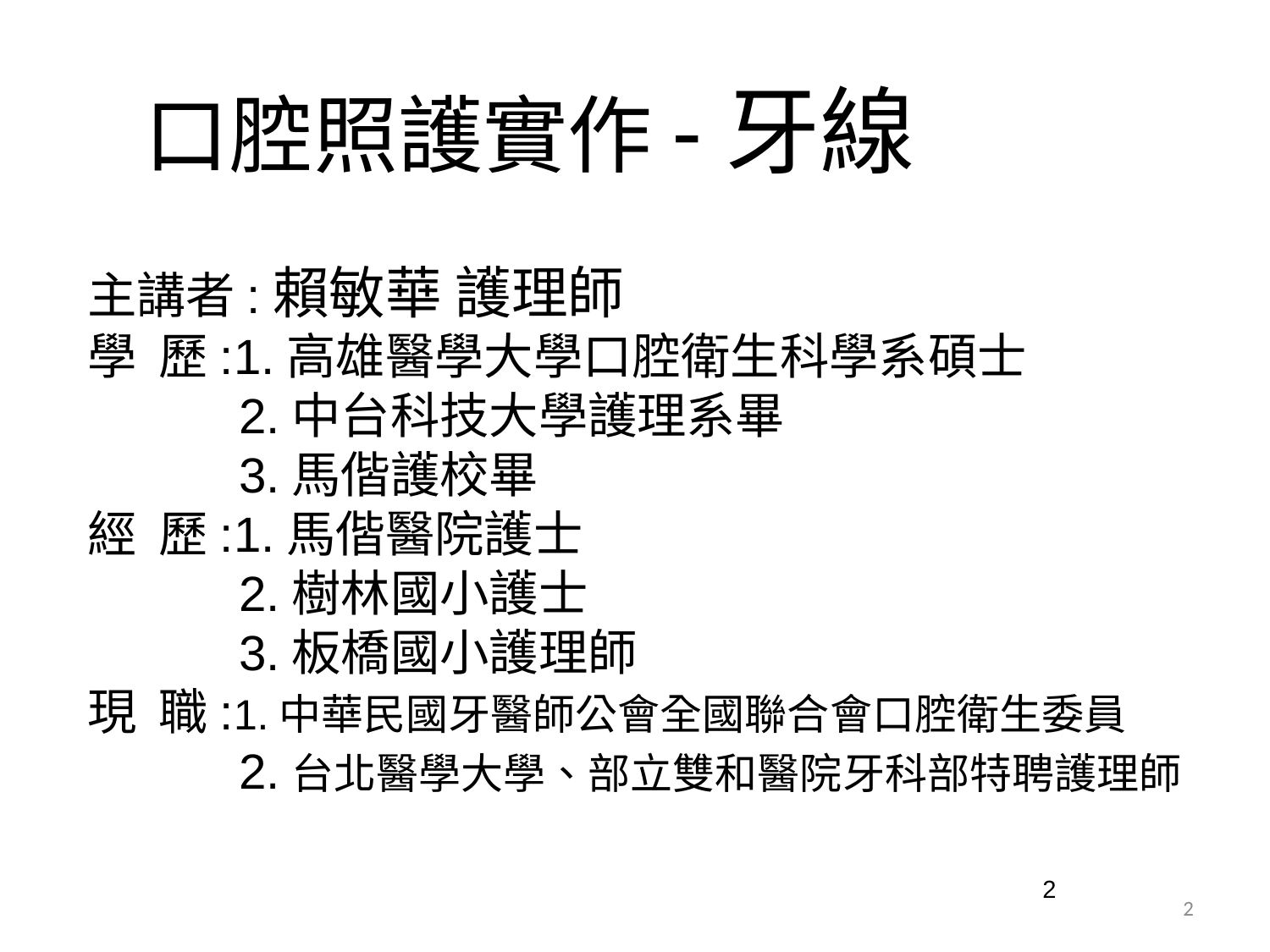

口腔照護實作-牙線
主講者:賴敏華 護理師
學  歷:1.高雄醫學大學口腔衛生科學系碩士
           2.中台科技大學護理系畢
           3.馬偕護校畢
經  歷:1.馬偕醫院護士
           2.樹林國小護士
           3.板橋國小護理師
現  職:1.中華民國牙醫師公會全國聯合會口腔衛生委員
           2.台北醫學大學、部立雙和醫院牙科部特聘護理師
2
2